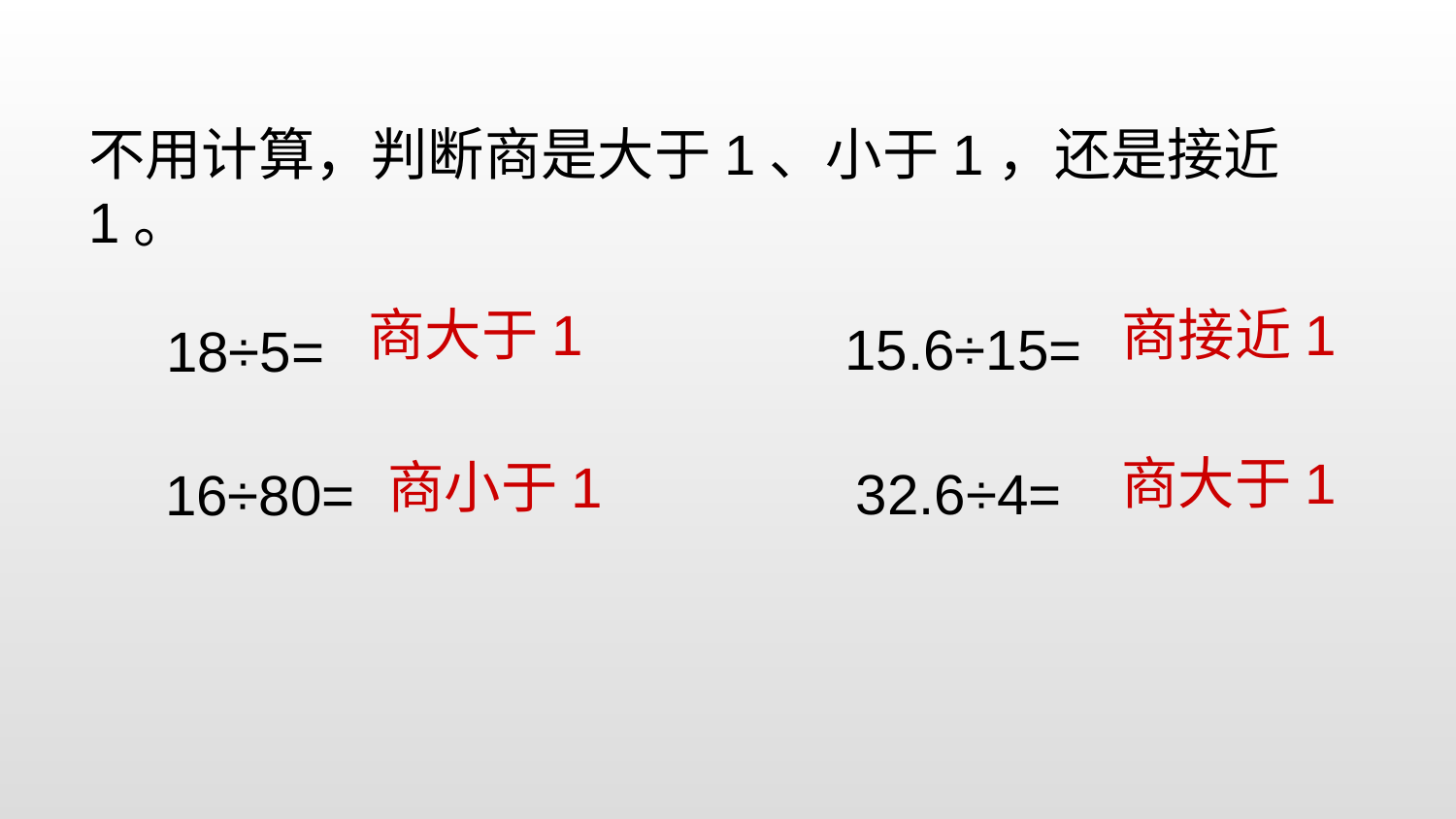

不用计算，判断商是大于1、小于1，还是接近1。
15.6÷15=
18÷5=
商大于1
商接近1
32.6÷4=
16÷80=
商大于1
商小于1